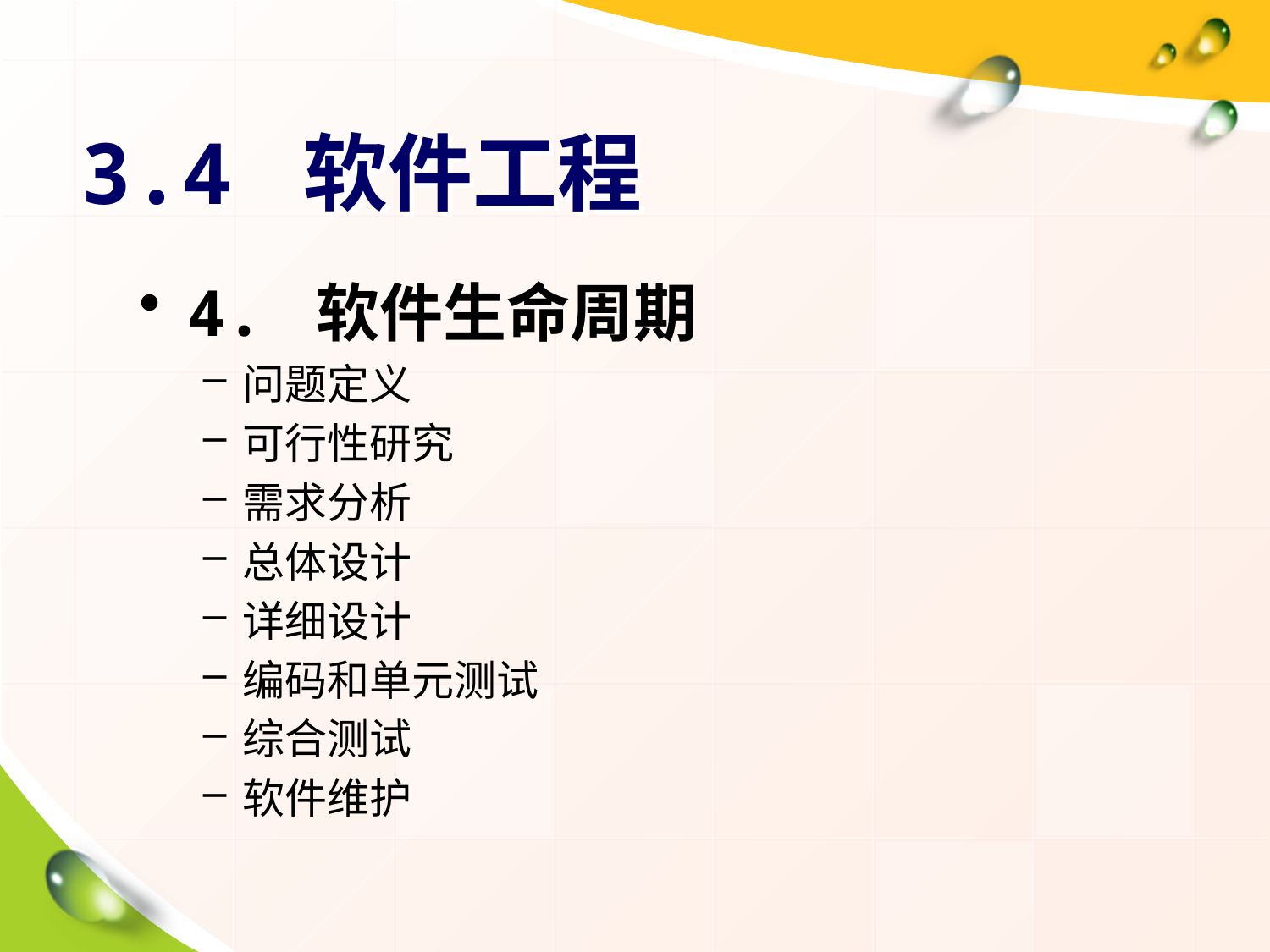

# 3.4 软件工程
4. 软件生命周期
问题定义
可行性研究
需求分析
总体设计
详细设计
编码和单元测试
综合测试
软件维护